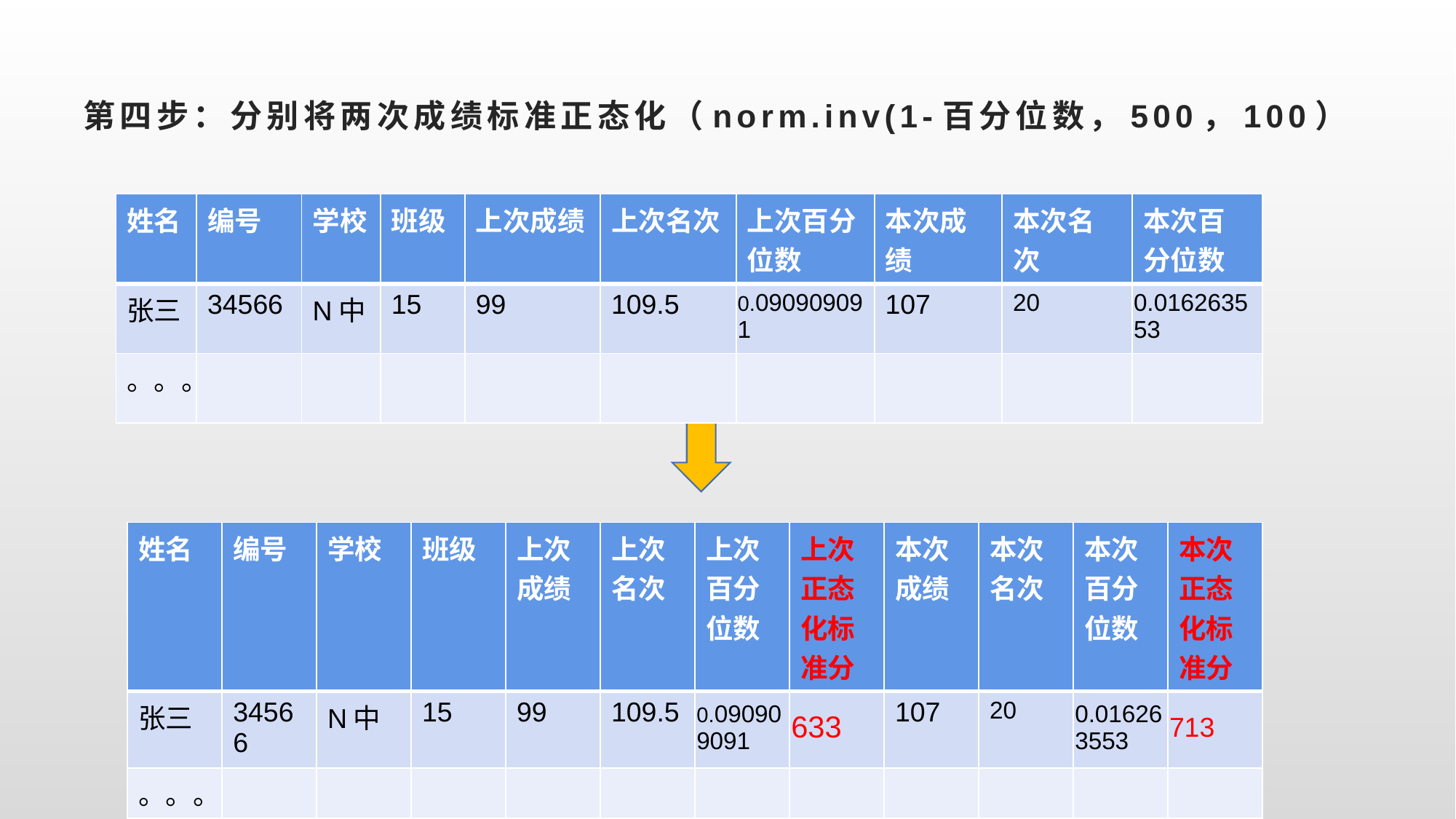

# 第四步：分别将两次成绩标准正态化（norm.inv(1-百分位数，500，100）
| 姓名 | 编号 | 学校 | 班级 | 上次成绩 | 上次名次 | 上次百分位数 | 本次成绩 | 本次名次 | 本次百分位数 |
| --- | --- | --- | --- | --- | --- | --- | --- | --- | --- |
| 张三 | 34566 | N中 | 15 | 99 | 109.5 | 0.090909091 | 107 | 20 | 0.016263553 |
| 。。。 |  |  |  |  |  |  |  |  |  |

| 姓名 | 编号 | 学校 | 班级 | 上次成绩 | 上次名次 | 上次百分位数 | 上次正态化标准分 | 本次成绩 | 本次名次 | 本次百分位数 | 本次正态化标准分 |
| --- | --- | --- | --- | --- | --- | --- | --- | --- | --- | --- | --- |
| 张三 | 34566 | N中 | 15 | 99 | 109.5 | 0.090909091 | 633 | 107 | 20 | 0.016263553 | 713 |
| 。。。 |  |  |  |  |  |  |  |  |  |  |  |